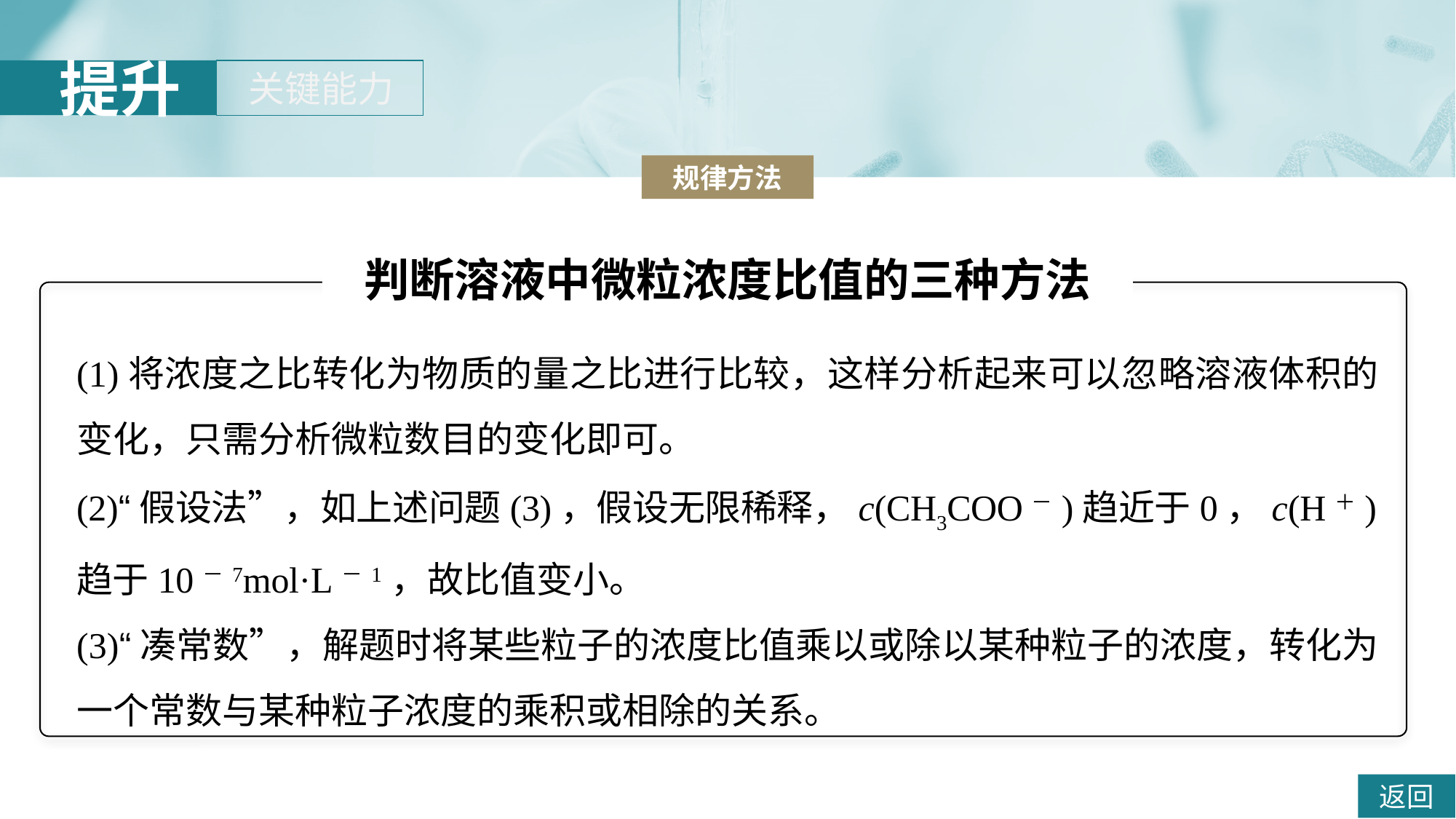

判断溶液中微粒浓度比值的三种方法

(1)将浓度之比转化为物质的量之比进行比较，这样分析起来可以忽略溶液体积的变化，只需分析微粒数目的变化即可。
(2)“假设法”，如上述问题(3)，假设无限稀释，c(CH3COO－)趋近于0，c(H＋)趋于10－7mol·L－1，故比值变小。
(3)“凑常数”，解题时将某些粒子的浓度比值乘以或除以某种粒子的浓度，转化为一个常数与某种粒子浓度的乘积或相除的关系。
返回